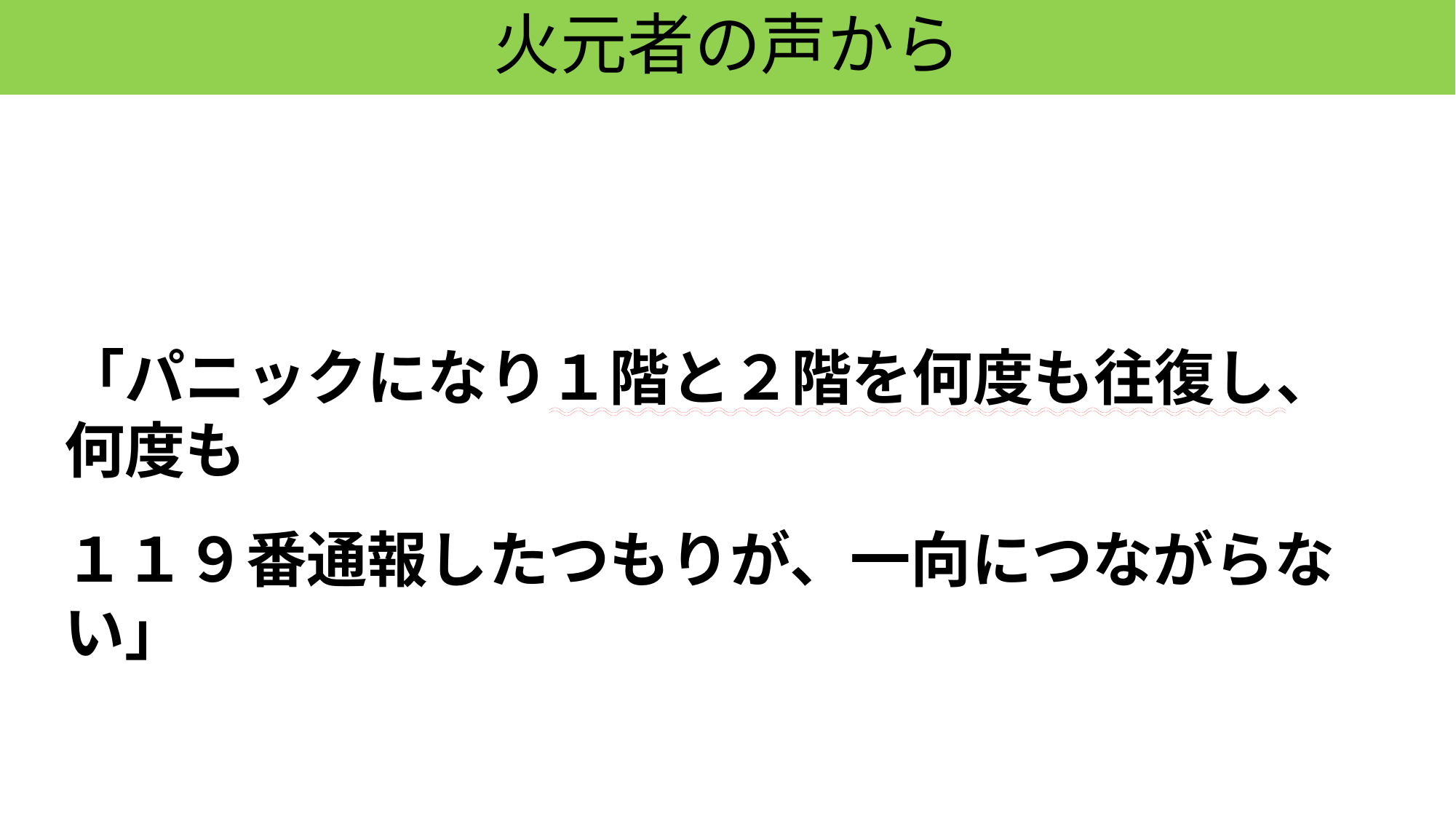

火元者の声から
「パニックになり１階と２階を何度も往復し、何度も

１１９番通報したつもりが、一向につながらない」